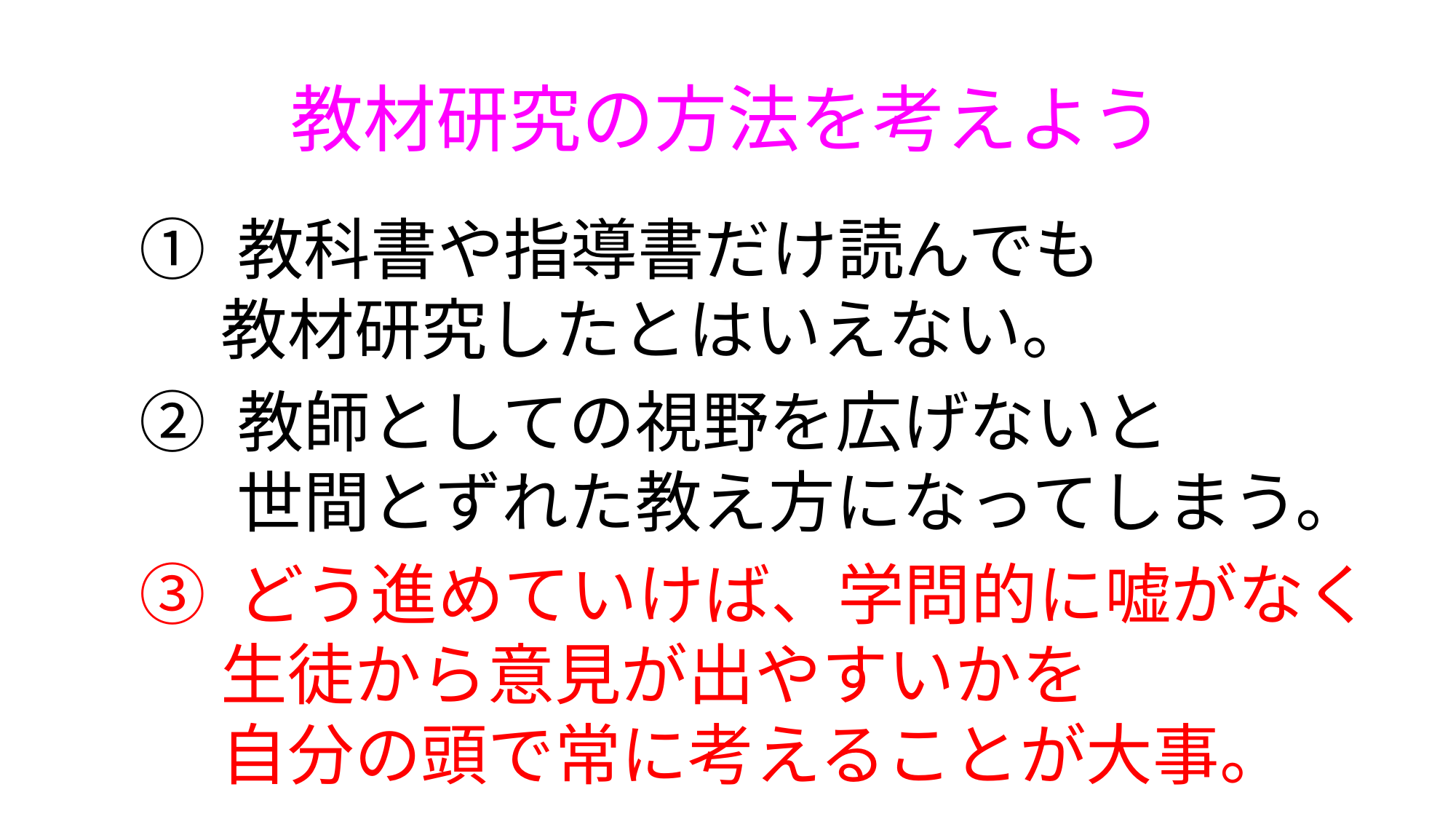

# 教材研究の方法を考えよう
① 教科書や指導書だけ読んでも
　 教材研究したとはいえない。
② 教師としての視野を広げないと
 　世間とずれた教え方になってしまう。
③ どう進めていけば、学問的に嘘がなく
　 生徒から意見が出やすいかを
　 自分の頭で常に考えることが大事。